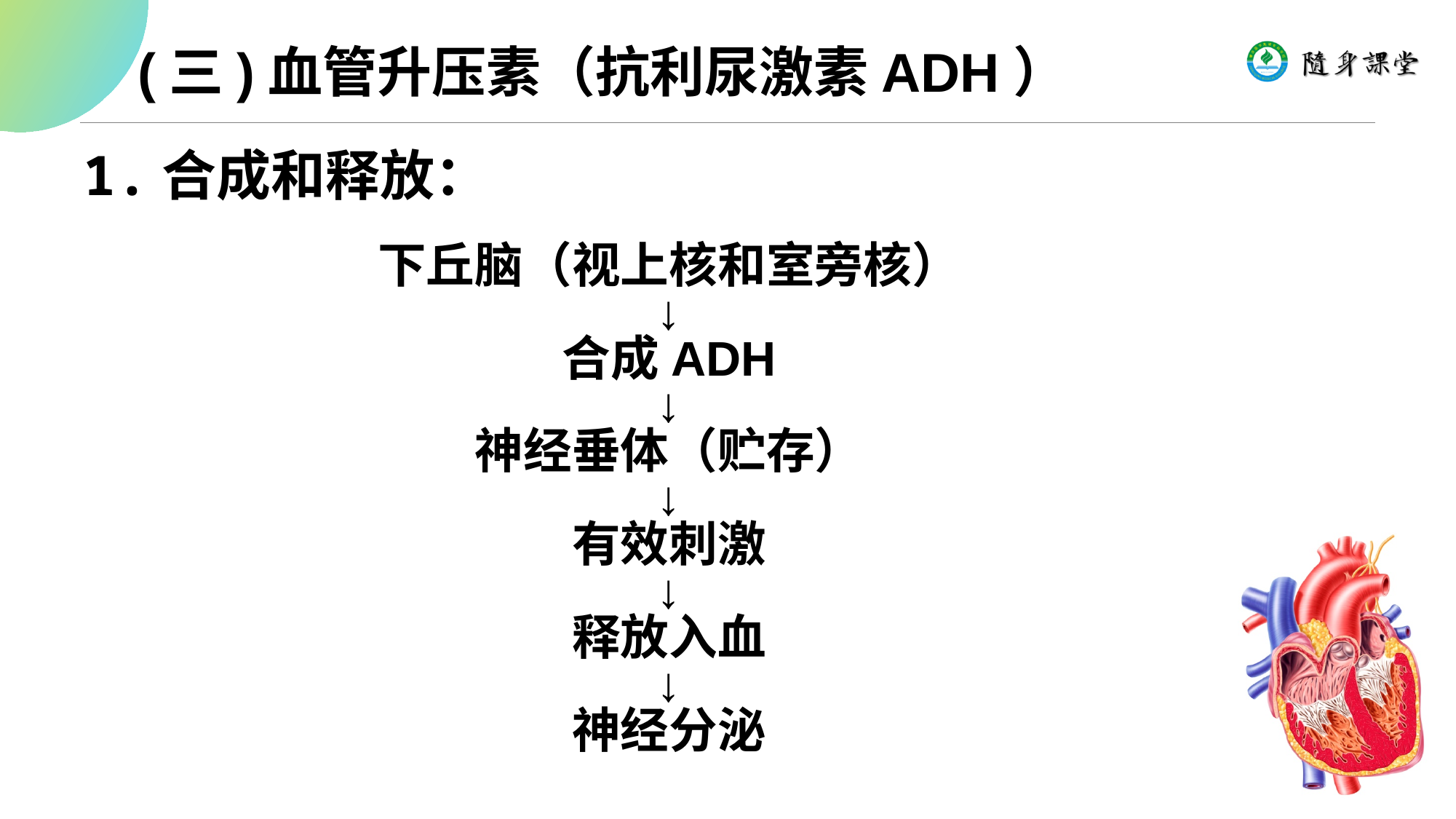

(三)血管升压素（抗利尿激素ADH）
1.合成和释放：

下丘脑（视上核和室旁核）
↓
合成ADH
↓
神经垂体（贮存）
↓
有效刺激
↓
释放入血
↓
神经分泌